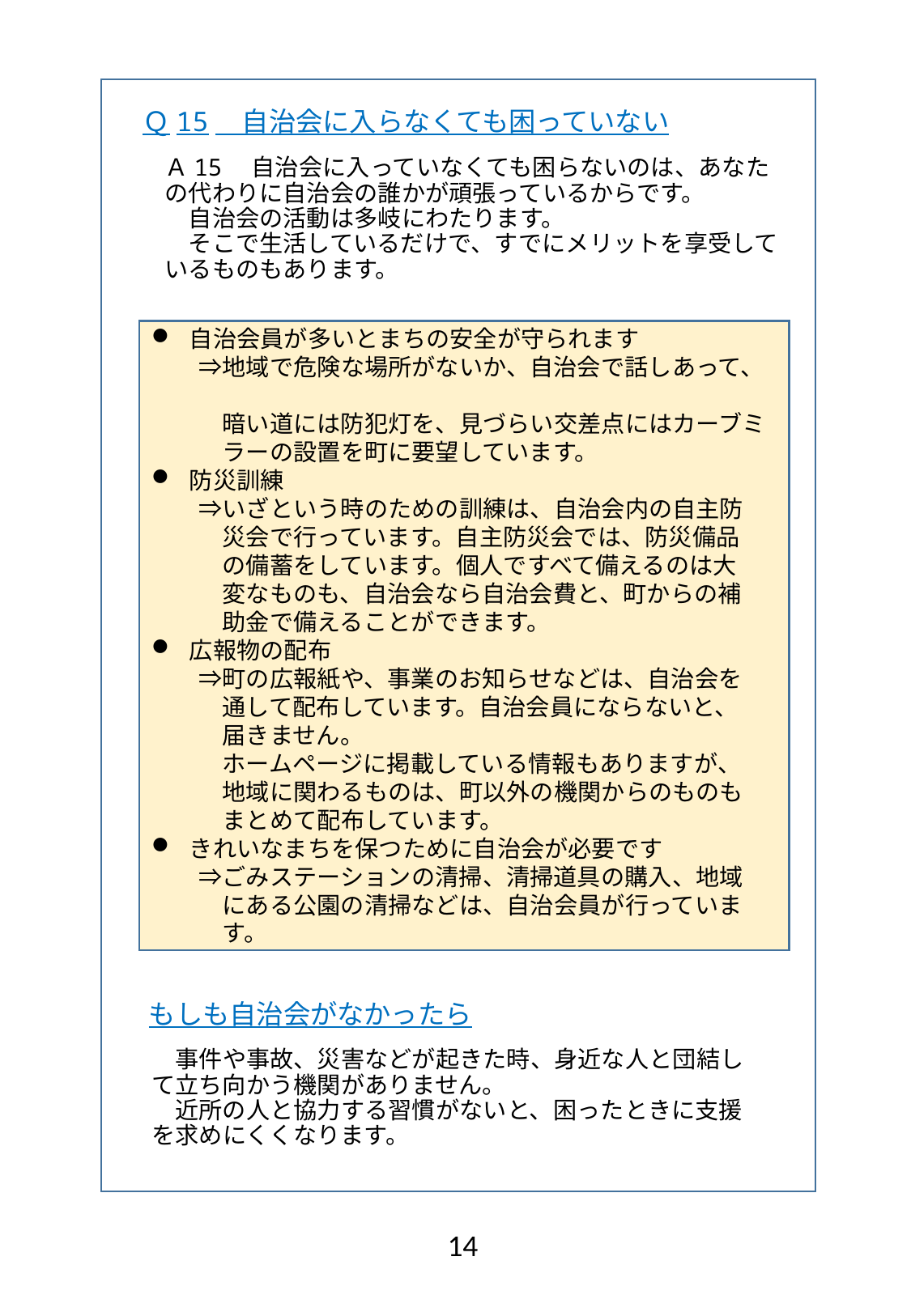

Ｑ15　自治会に入らなくても困っていない
Ａ15　自治会に入っていなくても困らないのは、あなたの代わりに自治会の誰かが頑張っているからです。
　自治会の活動は多岐にわたります。
　そこで生活しているだけで、すでにメリットを享受しているものもあります。
自治会員が多いとまちの安全が守られます
　　⇒地域で危険な場所がないか、自治会で話しあって、
　　　暗い道には防犯灯を、見づらい交差点にはカーブミ
　　　ラーの設置を町に要望しています。
防災訓練
　　⇒いざという時のための訓練は、自治会内の自主防
　　　災会で行っています。自主防災会では、防災備品
　　　の備蓄をしています。個人ですべて備えるのは大
　　　変なものも、自治会なら自治会費と、町からの補
　　　助金で備えることができます。
広報物の配布
　　⇒町の広報紙や、事業のお知らせなどは、自治会を
　　　通して配布しています。自治会員にならないと、
　　　届きません。
　　　ホームページに掲載している情報もありますが、
　　　地域に関わるものは、町以外の機関からのものも
　　　まとめて配布しています。
きれいなまちを保つために自治会が必要です
　　⇒ごみステーションの清掃、清掃道具の購入、地域
　　　にある公園の清掃などは、自治会員が行っていま
　　　す。
もしも自治会がなかったら
　事件や事故、災害などが起きた時、身近な人と団結して立ち向かう機関がありません。
　近所の人と協力する習慣がないと、困ったときに支援を求めにくくなります。
14